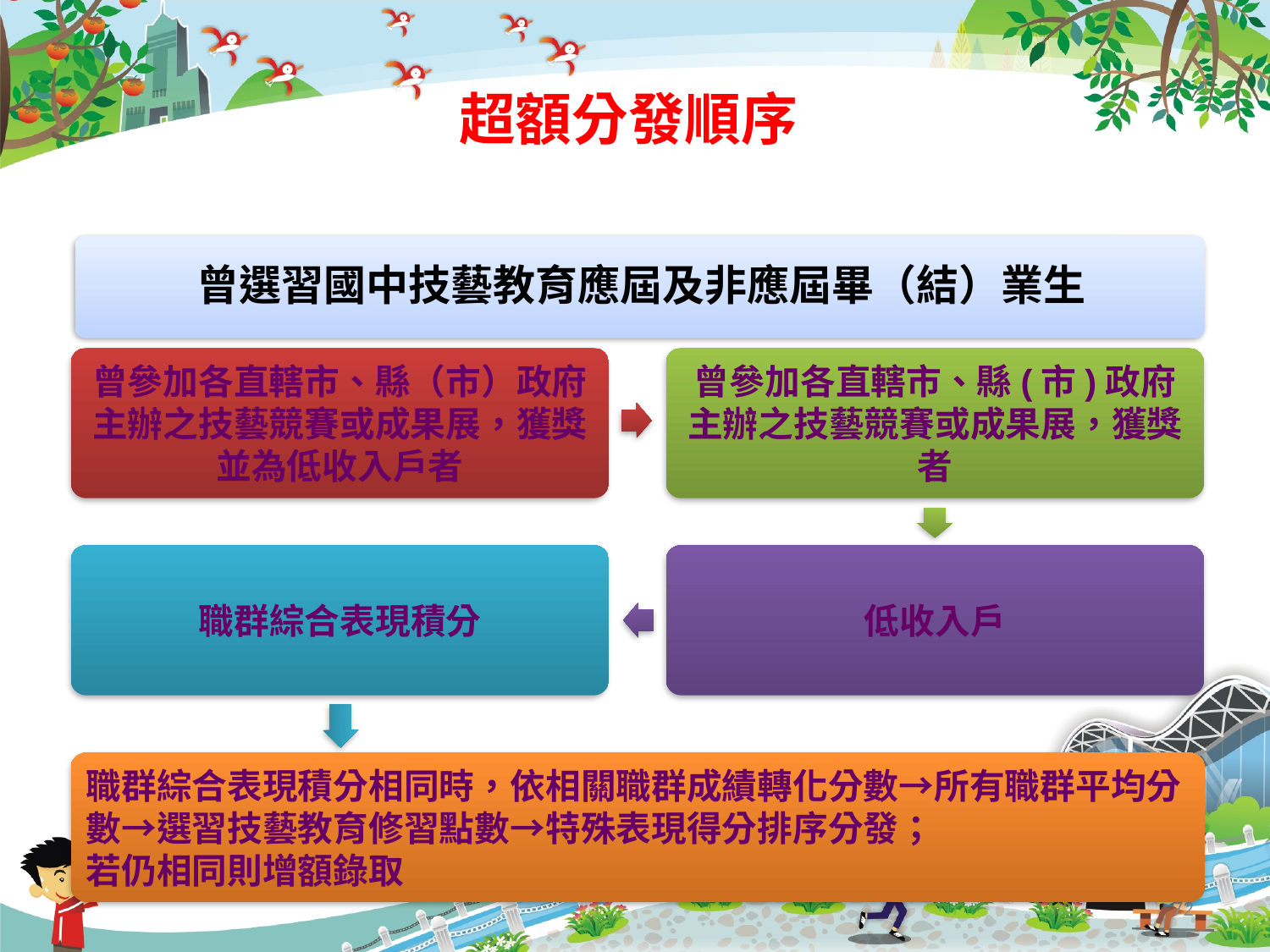

# 超額分發順序
曾選習國中技藝教育應屆及非應屆畢（結）業生
曾參加各直轄市、縣（市）政府主辦之技藝競賽或成果展，獲獎並為低收入戶者
曾參加各直轄市、縣(市)政府主辦之技藝競賽或成果展，獲獎者

職群綜合表現積分
低收入戶

職群綜合表現積分相同時，依相關職群成績轉化分數→所有職群平均分數→選習技藝教育修習點數→特殊表現得分排序分發；
若仍相同則增額錄取
72